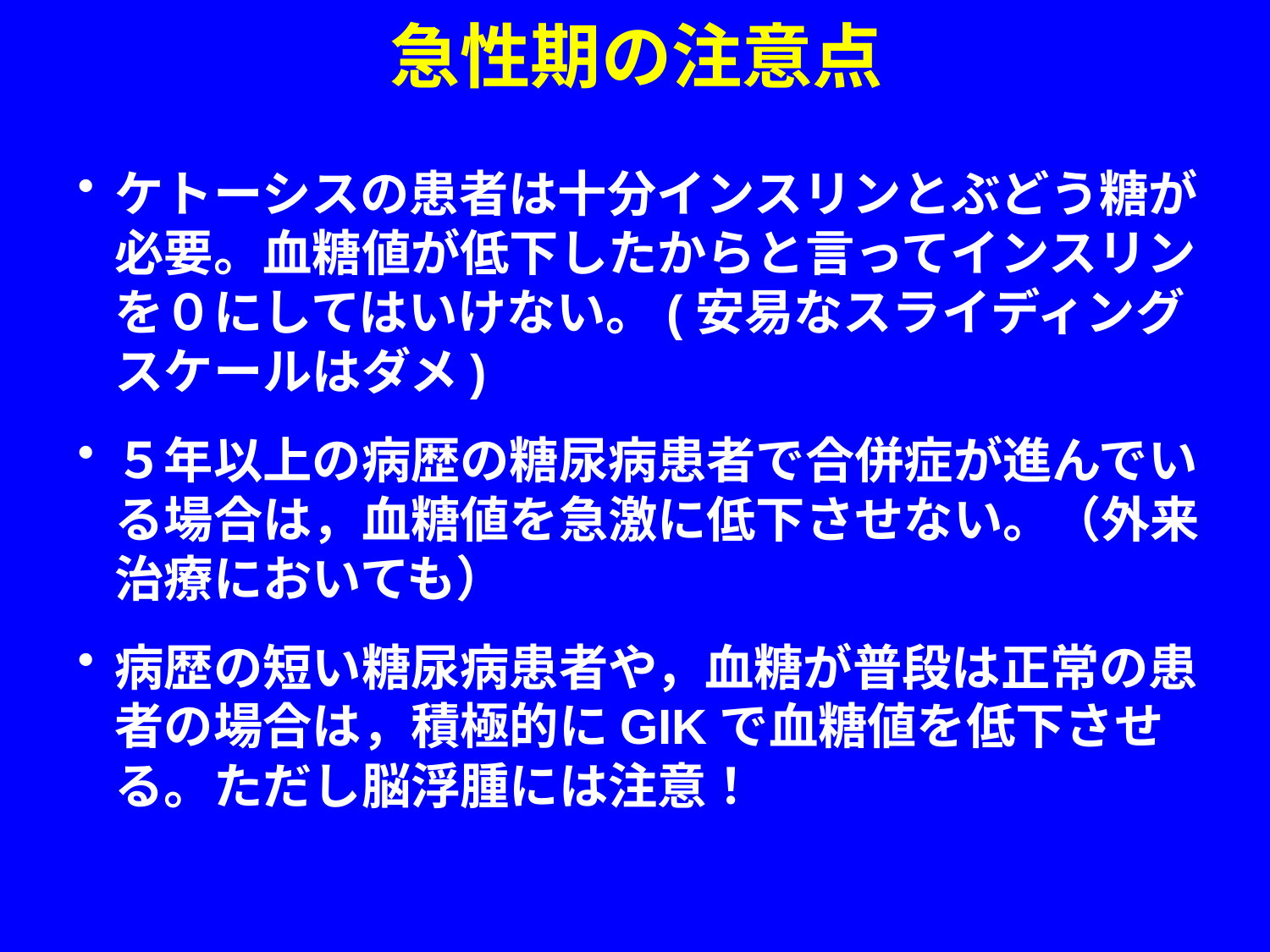

# 急性期の注意点
ケトーシスの患者は十分インスリンとぶどう糖が必要。血糖値が低下したからと言ってインスリンを０にしてはいけない。(安易なスライディングスケールはダメ)

５年以上の病歴の糖尿病患者で合併症が進んでいる場合は，血糖値を急激に低下させない。（外来治療においても）

病歴の短い糖尿病患者や，血糖が普段は正常の患者の場合は，積極的にGIKで血糖値を低下させる。ただし脳浮腫には注意！